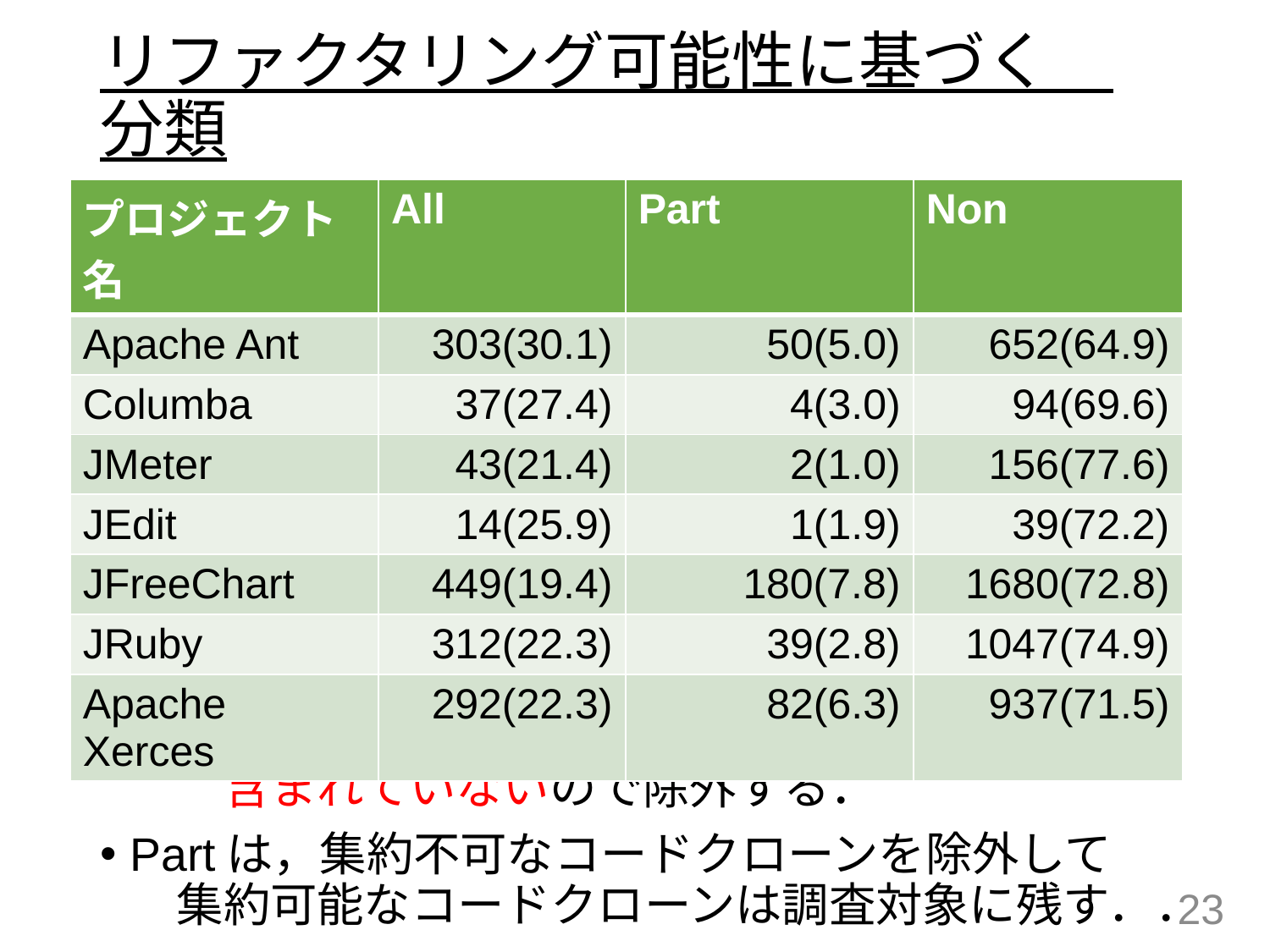

# リファクタリング可能性に基づく　分類
| プロジェクト名 | All | Part | Non |
| --- | --- | --- | --- |
| Apache Ant | 303(30.1) | 50(5.0) | 652(64.9) |
| Columba | 37(27.4) | 4(3.0) | 94(69.6) |
| JMeter | 43(21.4) | 2(1.0) | 156(77.6) |
| JEdit | 14(25.9) | 1(1.9) | 39(72.2) |
| JFreeChart | 449(19.4) | 180(7.8) | 1680(72.8) |
| JRuby | 312(22.3) | 39(2.8) | 1047(74.9) |
| Apache Xerces | 292(22.3) | 82(6.3) | 937(71.5) |
Nonは，集約可能なクローンペアが　　　　　　　　含まれていないので除外する．
Partは，集約不可なコードクローンを除外して　　集約可能なコードクローンは調査対象に残す．．
23